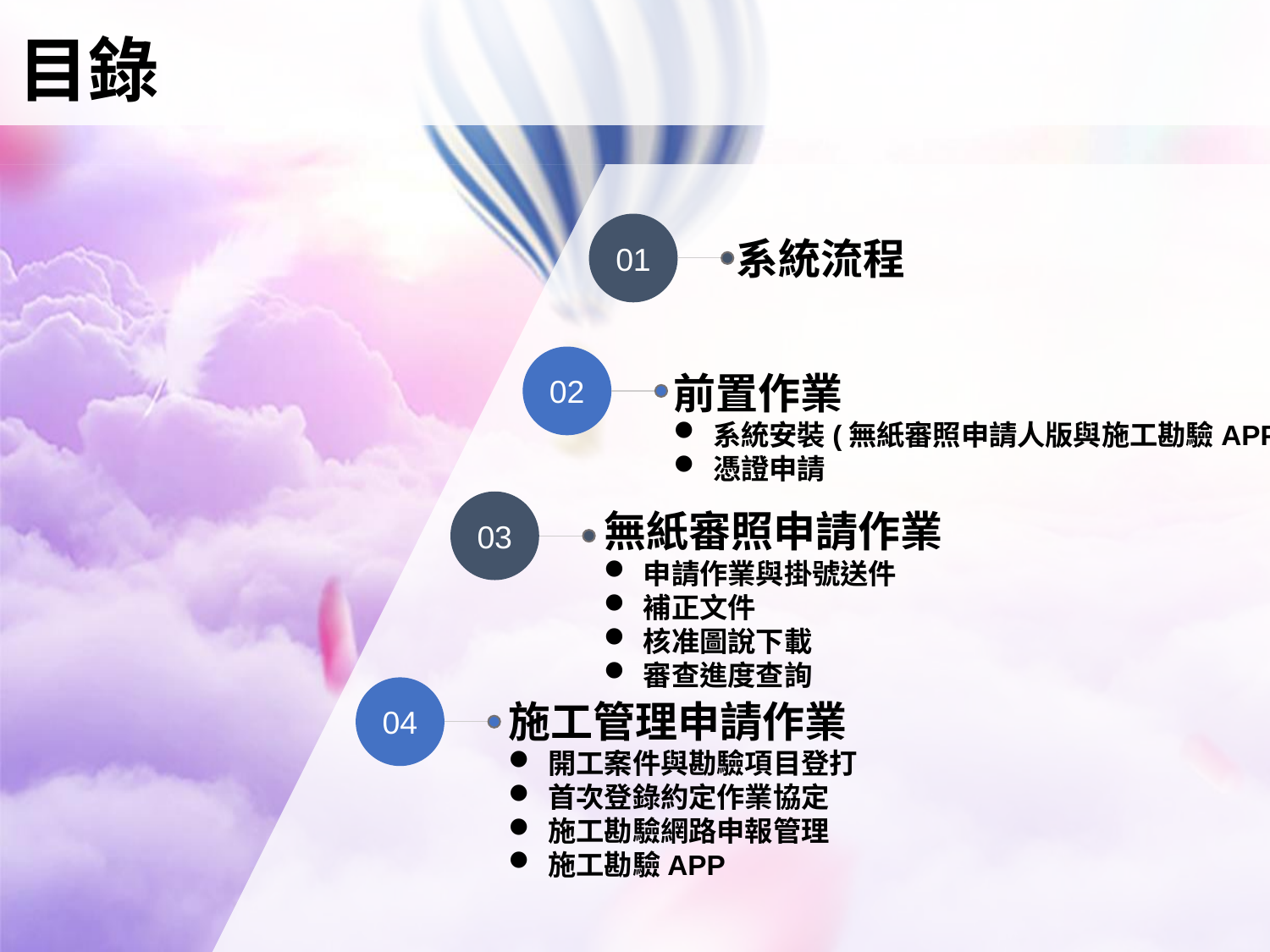

系統流程
前置作業
系統安裝(無紙審照申請人版與施工勘驗APP)
憑證申請
無紙審照申請作業
申請作業與掛號送件
補正文件
核准圖說下載
審查進度查詢
施工管理申請作業
開工案件與勘驗項目登打
首次登錄約定作業協定
施工勘驗網路申報管理
施工勘驗APP